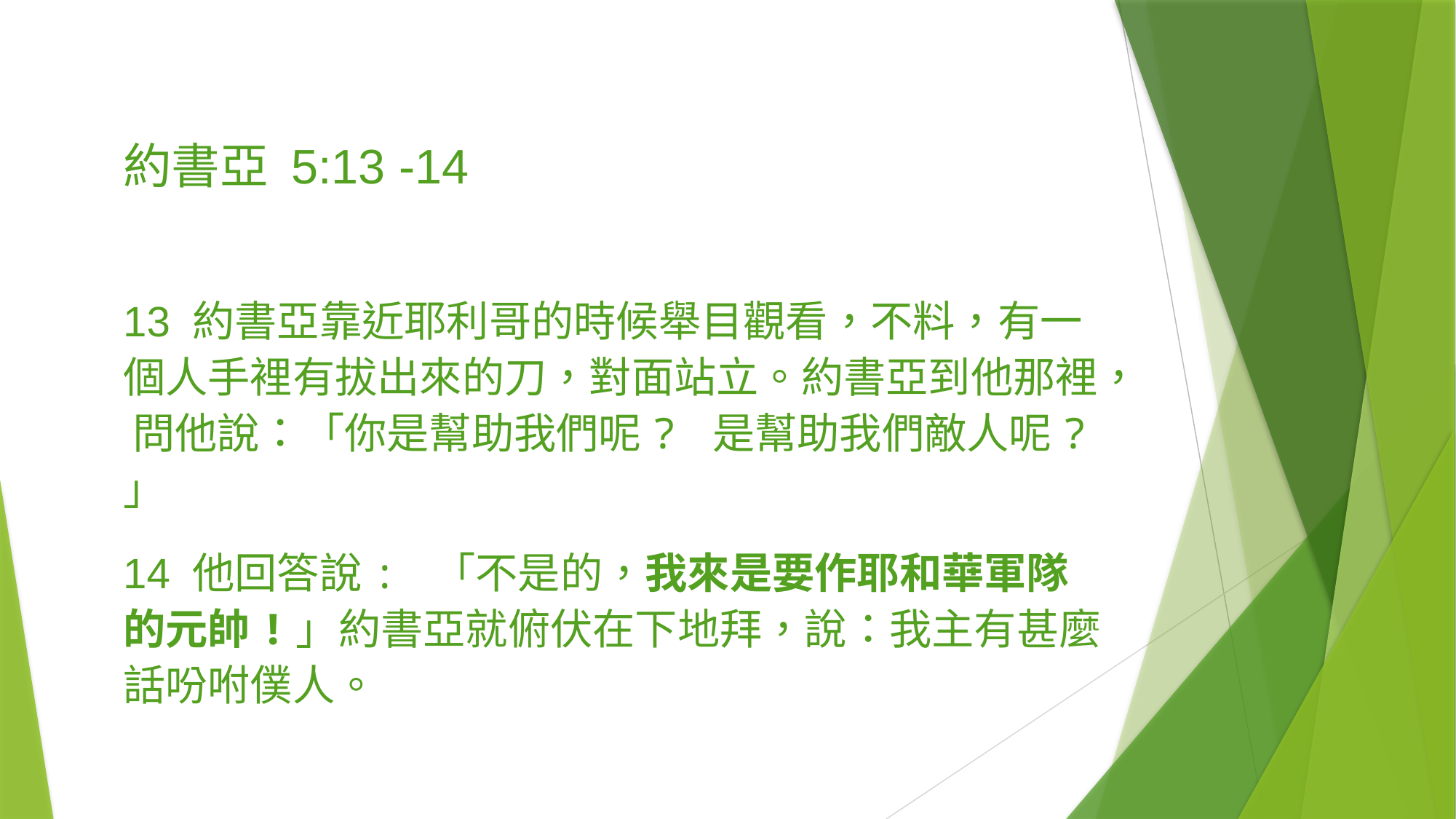

約書亞 5:13 -14

13 約書亞靠近耶利哥的時候舉目觀看，不料，有一個人手裡有拔出來的刀，對面站立。約書亞到他那裡， 問他說：「你是幫助我們呢? 是幫助我們敵人呢? 」
14 他回答說: 「不是的，我來是要作耶和華軍隊的元帥!」約書亞就俯伏在下地拜，說：我主有甚麼話吩咐僕人。